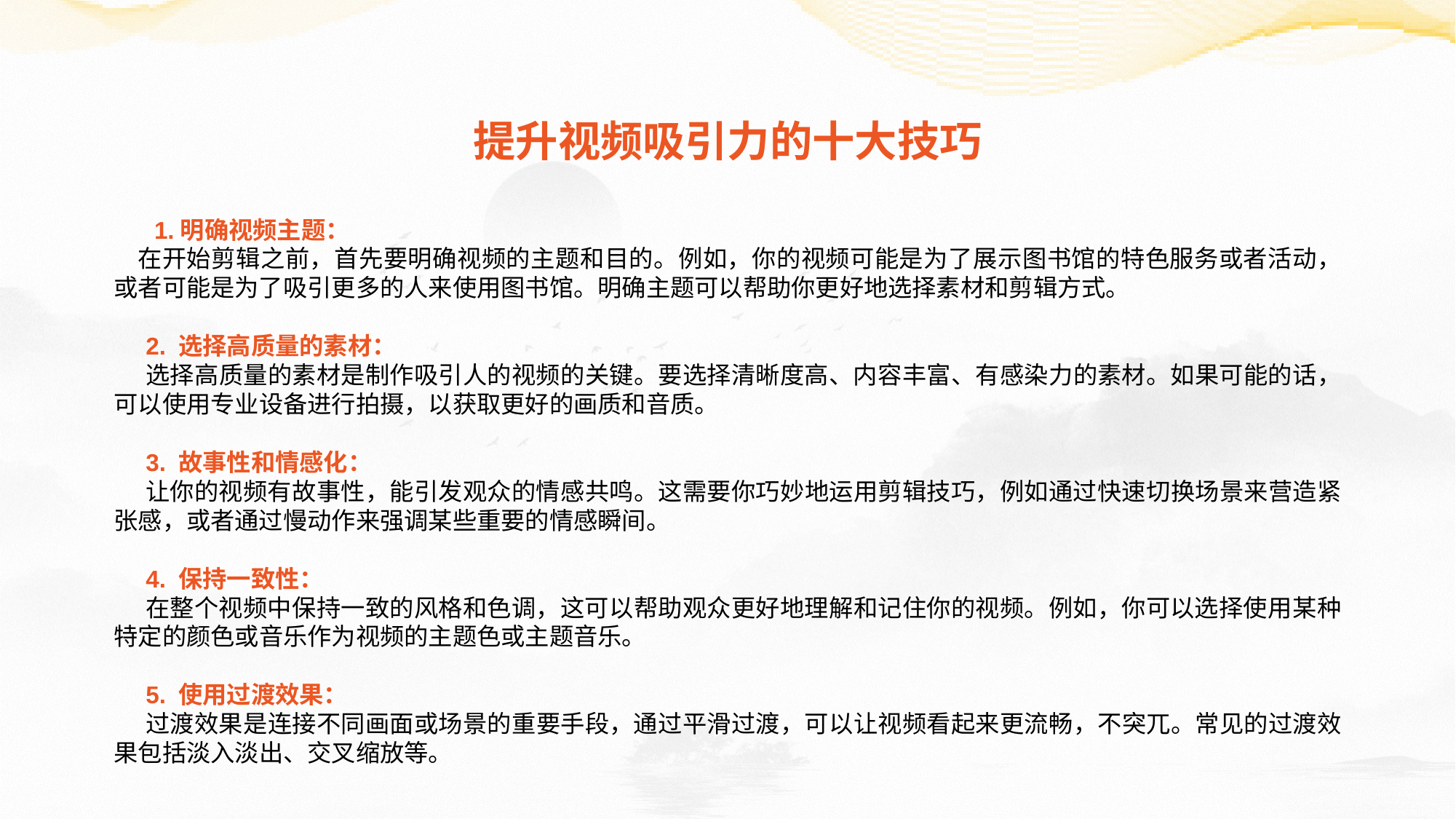

提升视频吸引力的十大技巧
      1.明确视频主题：
   在开始剪辑之前，首先要明确视频的主题和目的。例如，你的视频可能是为了展示图书馆的特色服务或者活动，或者可能是为了吸引更多的人来使用图书馆。明确主题可以帮助你更好地选择素材和剪辑方式。

2. 选择高质量的素材：
选择高质量的素材是制作吸引人的视频的关键。要选择清晰度高、内容丰富、有感染力的素材。如果可能的话，可以使用专业设备进行拍摄，以获取更好的画质和音质。

3. 故事性和情感化：
让你的视频有故事性，能引发观众的情感共鸣。这需要你巧妙地运用剪辑技巧，例如通过快速切换场景来营造紧张感，或者通过慢动作来强调某些重要的情感瞬间。

4. 保持一致性：
在整个视频中保持一致的风格和色调，这可以帮助观众更好地理解和记住你的视频。例如，你可以选择使用某种特定的颜色或音乐作为视频的主题色或主题音乐。

5. 使用过渡效果：
过渡效果是连接不同画面或场景的重要手段，通过平滑过渡，可以让视频看起来更流畅，不突兀。常见的过渡效果包括淡入淡出、交叉缩放等。